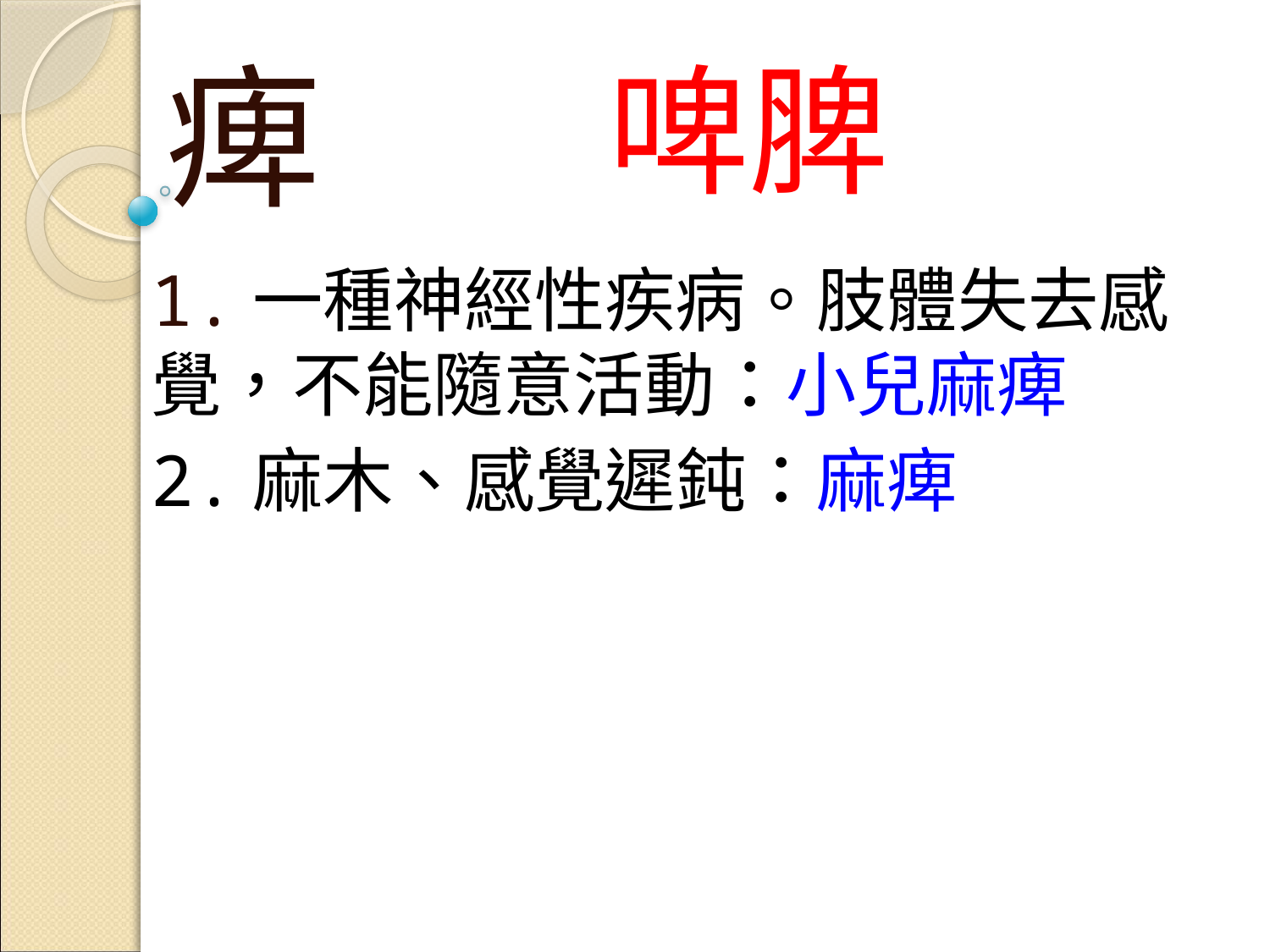

痺
# 啤脾
1.一種神經性疾病。肢體失去感覺，不能隨意活動：小兒麻痺
2.麻木、感覺遲鈍：麻痺